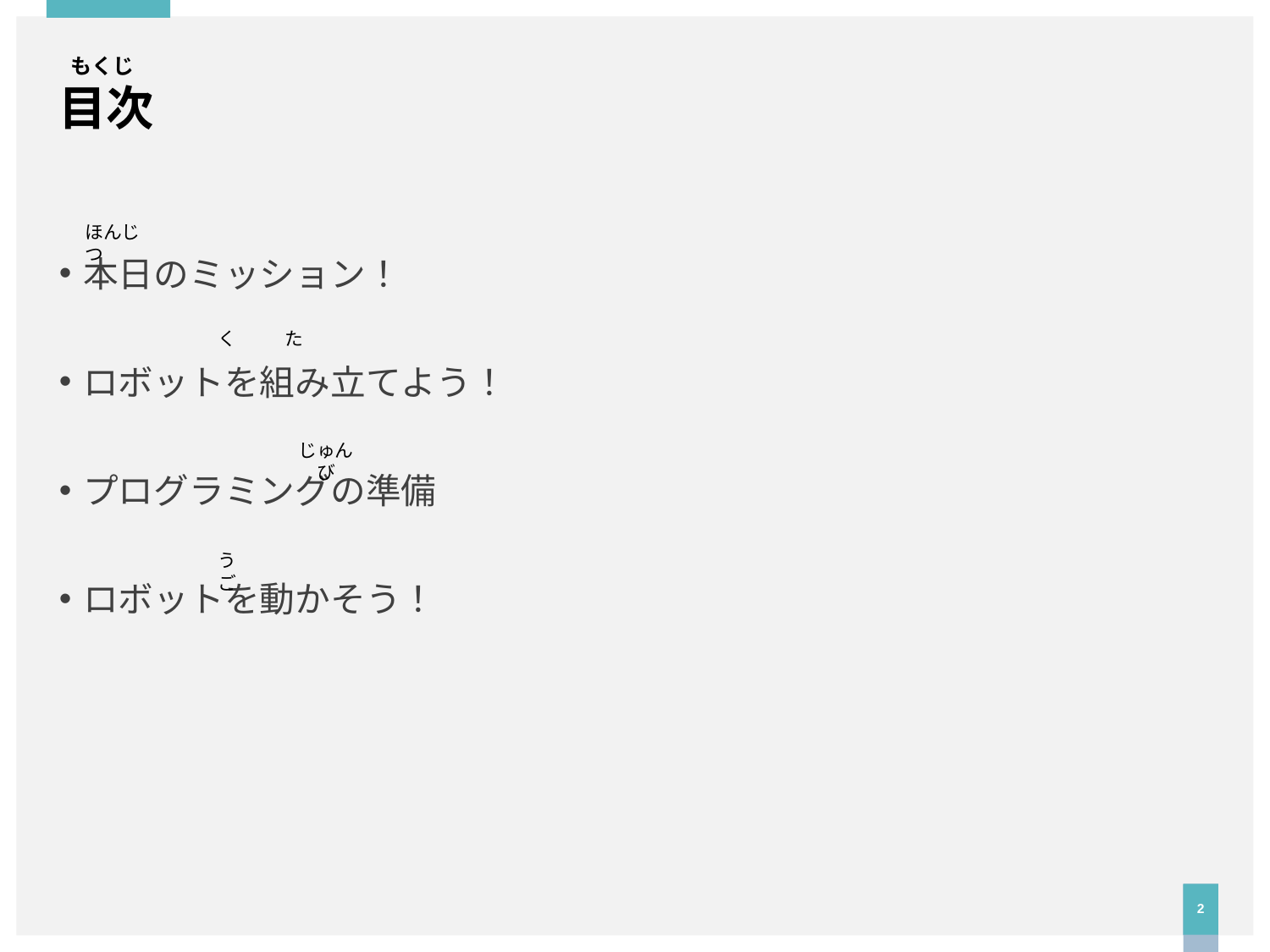

もくじ
# 目次
本日のミッション！
ロボットを組み立てよう！
プログラミングの準備
ロボットを動かそう！
ほんじつ
く
た
じゅんび
うご